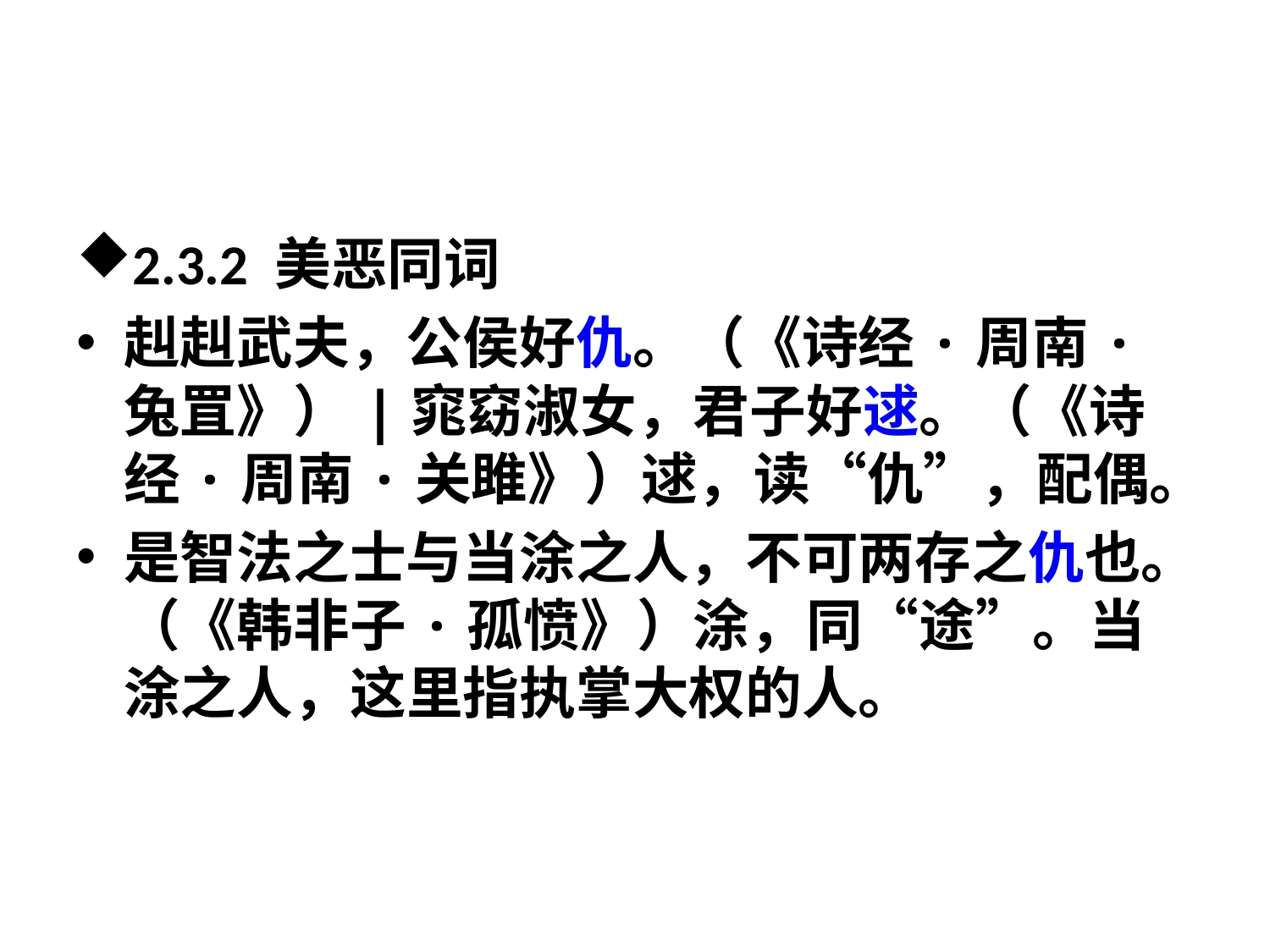

#
2.3.2 美恶同词
赳赳武夫，公侯好仇。（《诗经·周南·兔罝》）|窕窈淑女，君子好逑。（《诗经·周南·关雎》）逑，读“仇”，配偶。
是智法之士与当涂之人，不可两存之仇也。（《韩非子·孤愤》）涂，同“途”。当涂之人，这里指执掌大权的人。